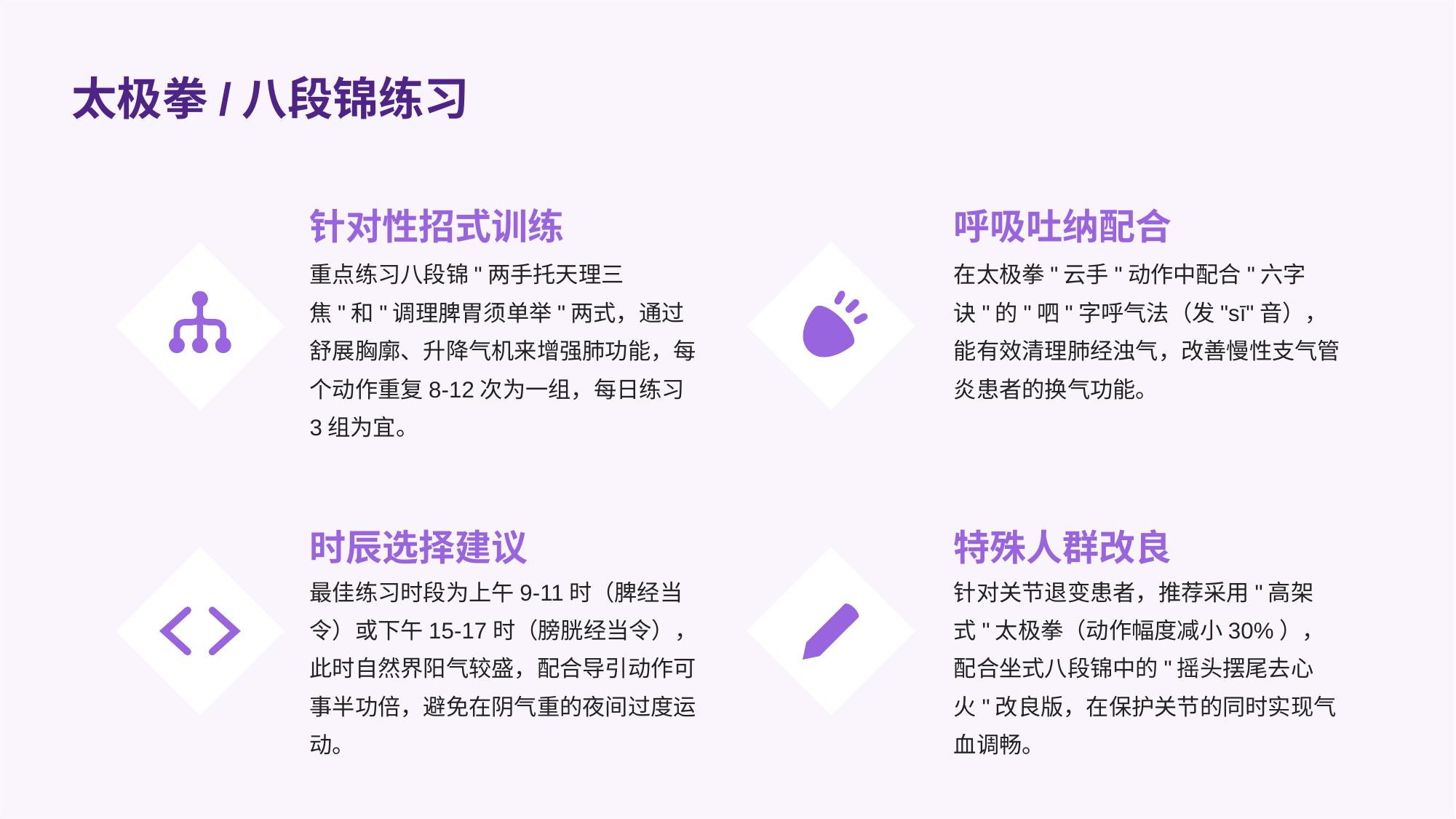

太极拳/八段锦练习
针对性招式训练
呼吸吐纳配合
重点练习八段锦"两手托天理三焦"和"调理脾胃须单举"两式，通过舒展胸廓、升降气机来增强肺功能，每个动作重复8-12次为一组，每日练习3组为宜。
在太极拳"云手"动作中配合"六字诀"的"呬"字呼气法（发"sī"音），能有效清理肺经浊气，改善慢性支气管炎患者的换气功能。

时辰选择建议
特殊人群改良
最佳练习时段为上午9-11时（脾经当令）或下午15-17时（膀胱经当令），此时自然界阳气较盛，配合导引动作可事半功倍，避免在阴气重的夜间过度运动。
针对关节退变患者，推荐采用"高架式"太极拳（动作幅度减小30%），配合坐式八段锦中的"摇头摆尾去心火"改良版，在保护关节的同时实现气血调畅。